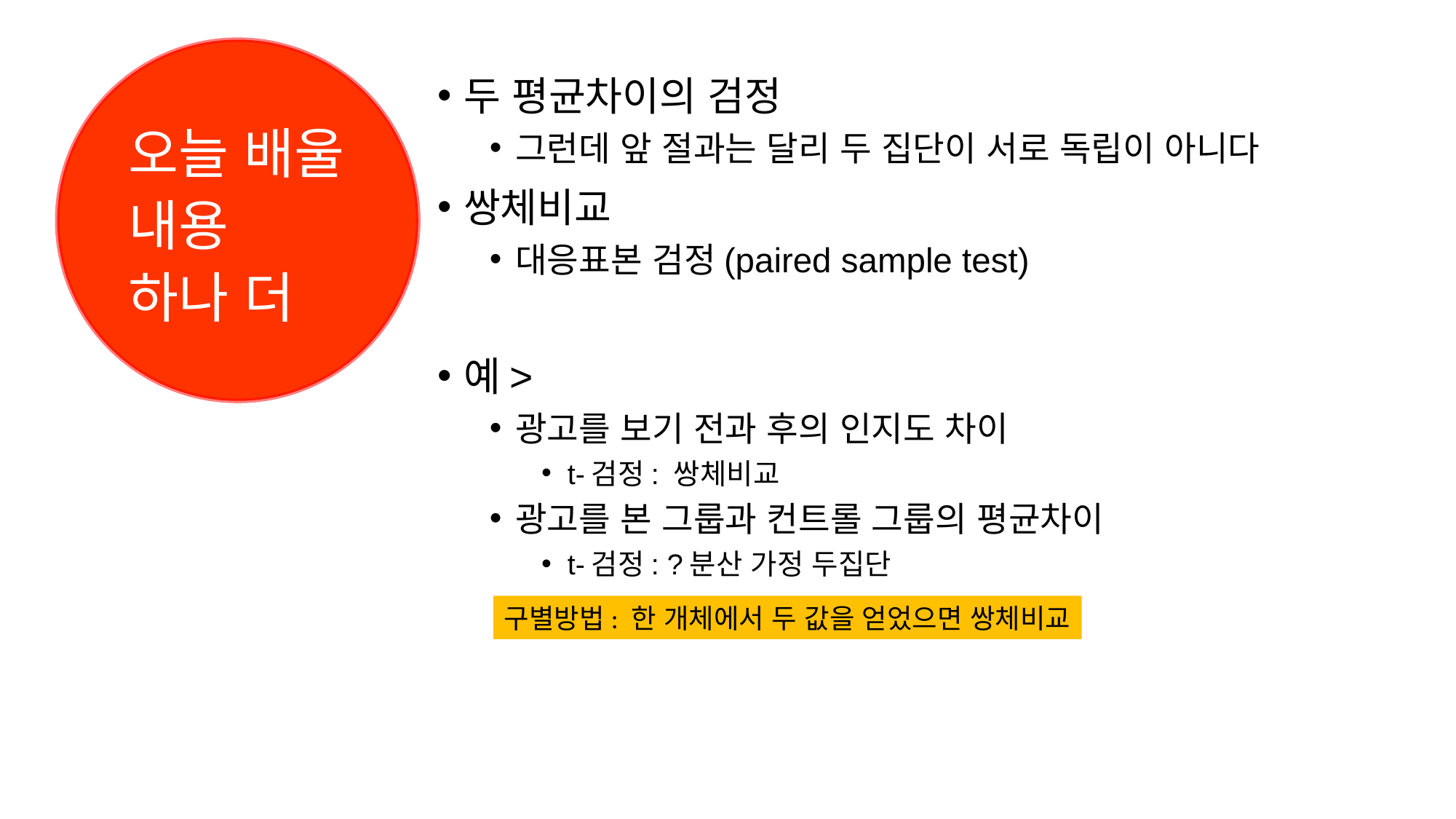

두 평균차이의 검정
그런데 앞 절과는 달리 두 집단이 서로 독립이 아니다
쌍체비교
대응표본 검정(paired sample test)

예>
광고를 보기 전과 후의 인지도 차이
t-검정: 쌍체비교
광고를 본 그룹과 컨트롤 그룹의 평균차이
t-검정: ?분산 가정 두집단
# 오늘 배울 내용 하나 더
구별방법: 한 개체에서 두 값을 얻었으면 쌍체비교